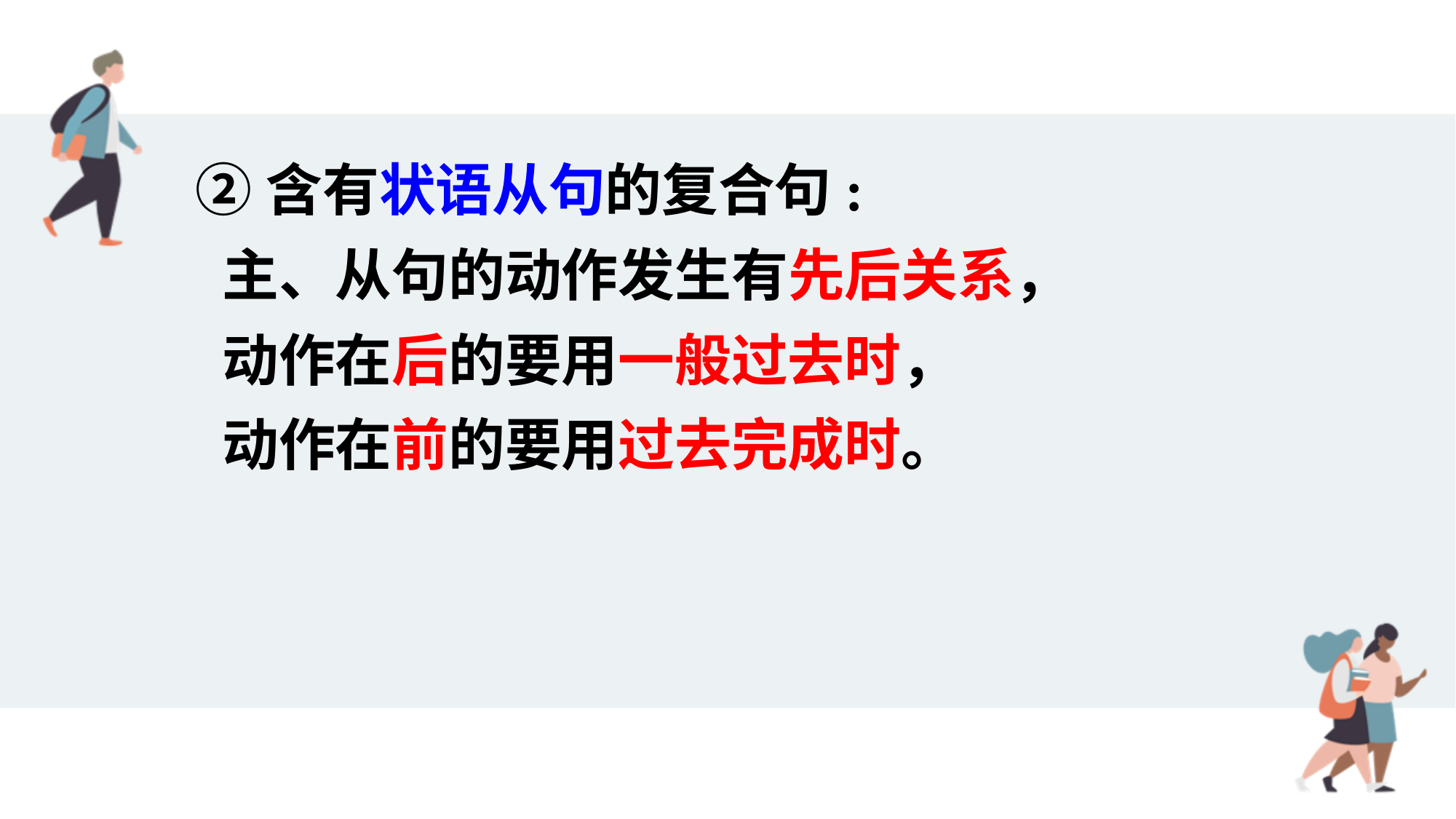

②含有状语从句的复合句:
        主、从句的动作发生有先后关系，
        动作在后的要用一般过去时，
        动作在前的要用过去完成时。